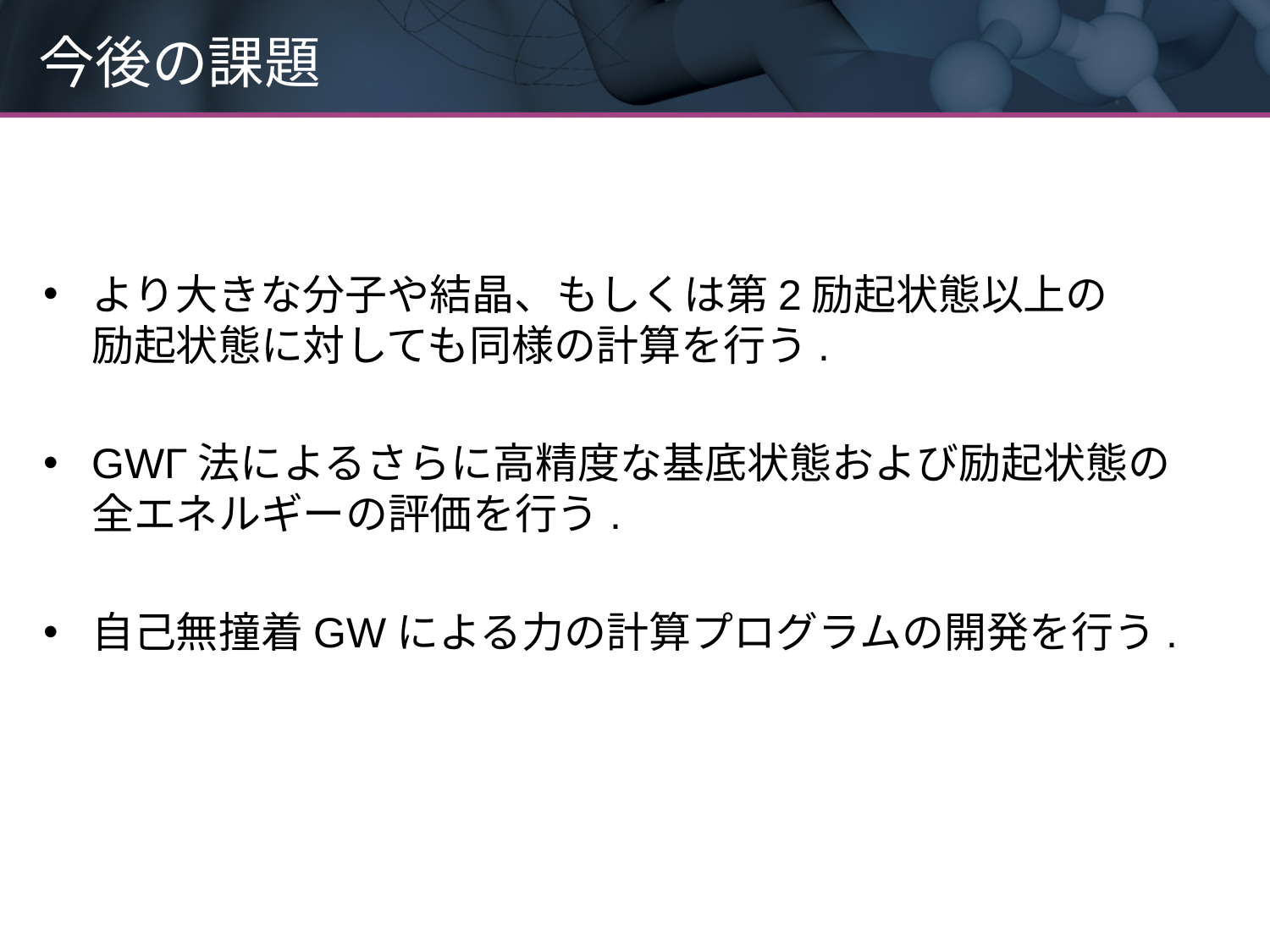

# 今後の課題

より大きな分子や結晶、もしくは第2励起状態以上の
励起状態に対しても同様の計算を行う.

GWΓ法によるさらに高精度な基底状態および励起状態の全エネルギーの評価を行う.

自己無撞着GWによる力の計算プログラムの開発を行う.